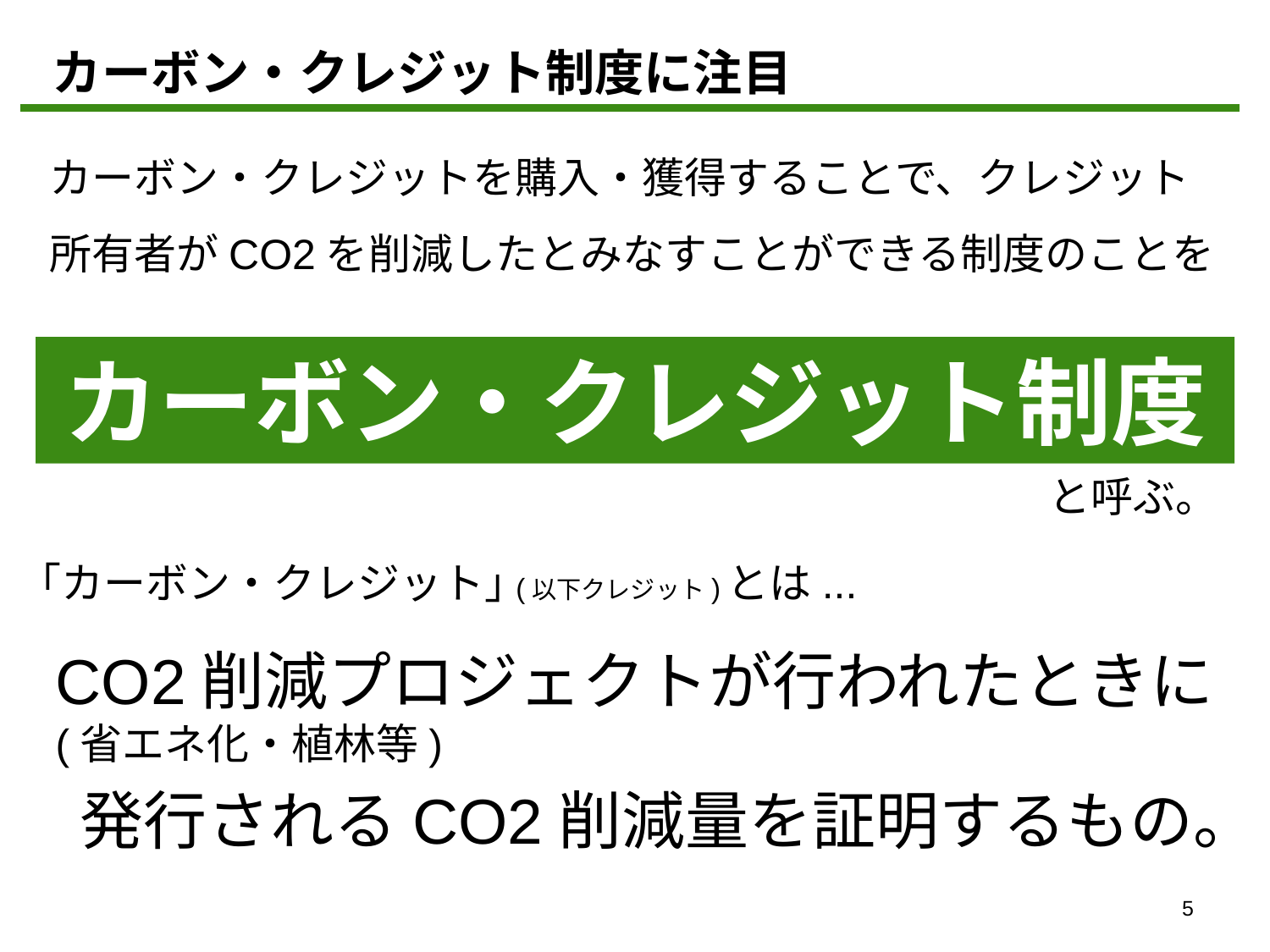

カーボン・クレジット制度に注目
カーボン・クレジットを購入・獲得することで、クレジット
所有者がCO2を削減したとみなすことができる制度のことを
カーボン・クレジット制度
と呼ぶ。
｢カーボン・クレジット｣(以下クレジット)とは...
CO2削減プロジェクトが行われたときに
(省エネ化・植林等)
発行されるCO2削減量を証明するもの。
5